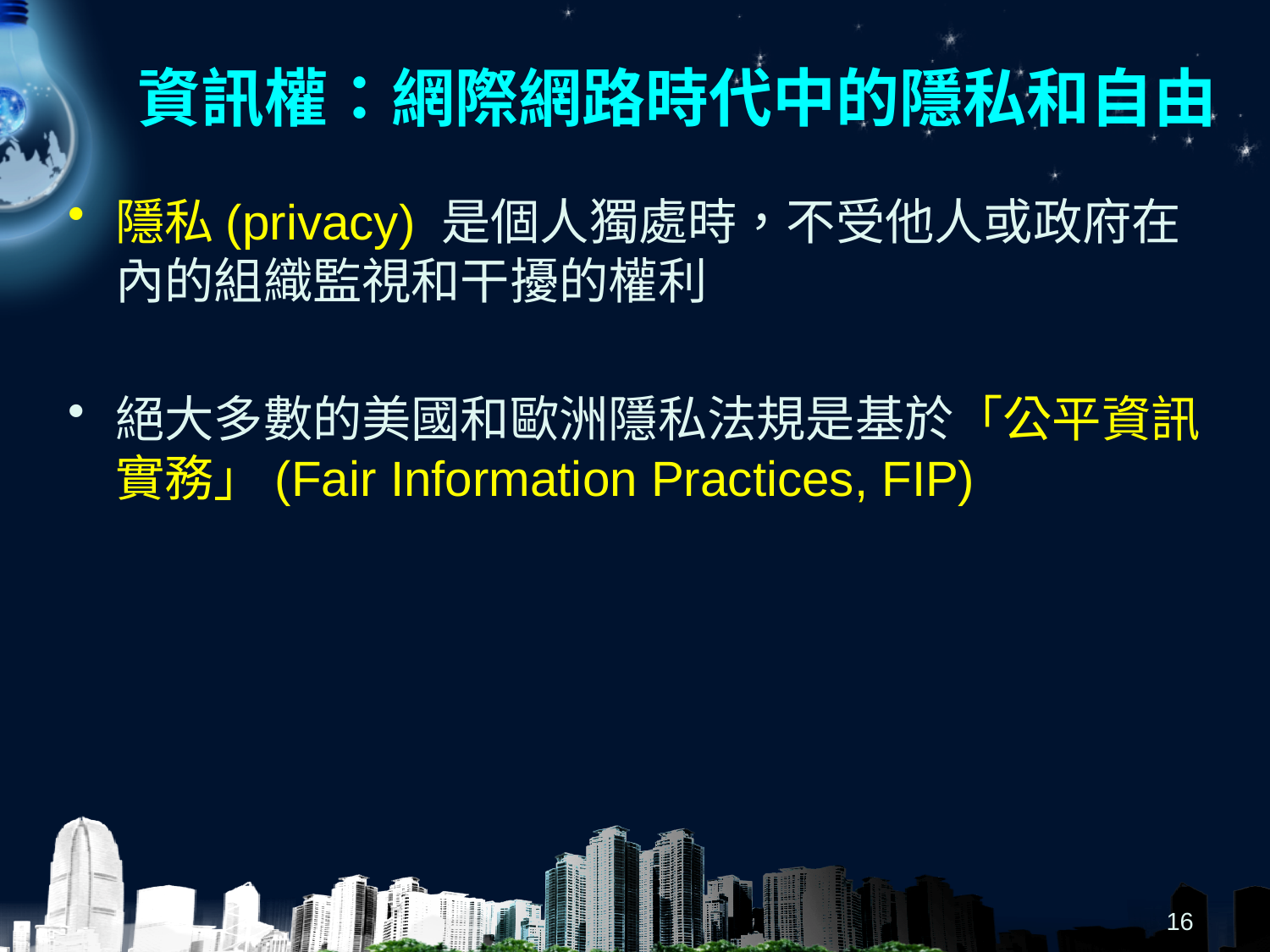

# 資訊權：網際網路時代中的隱私和自由
隱私(privacy) 是個人獨處時，不受他人或政府在內的組織監視和干擾的權利

絕大多數的美國和歐洲隱私法規是基於「公平資訊實務」(Fair Information Practices, FIP)
16